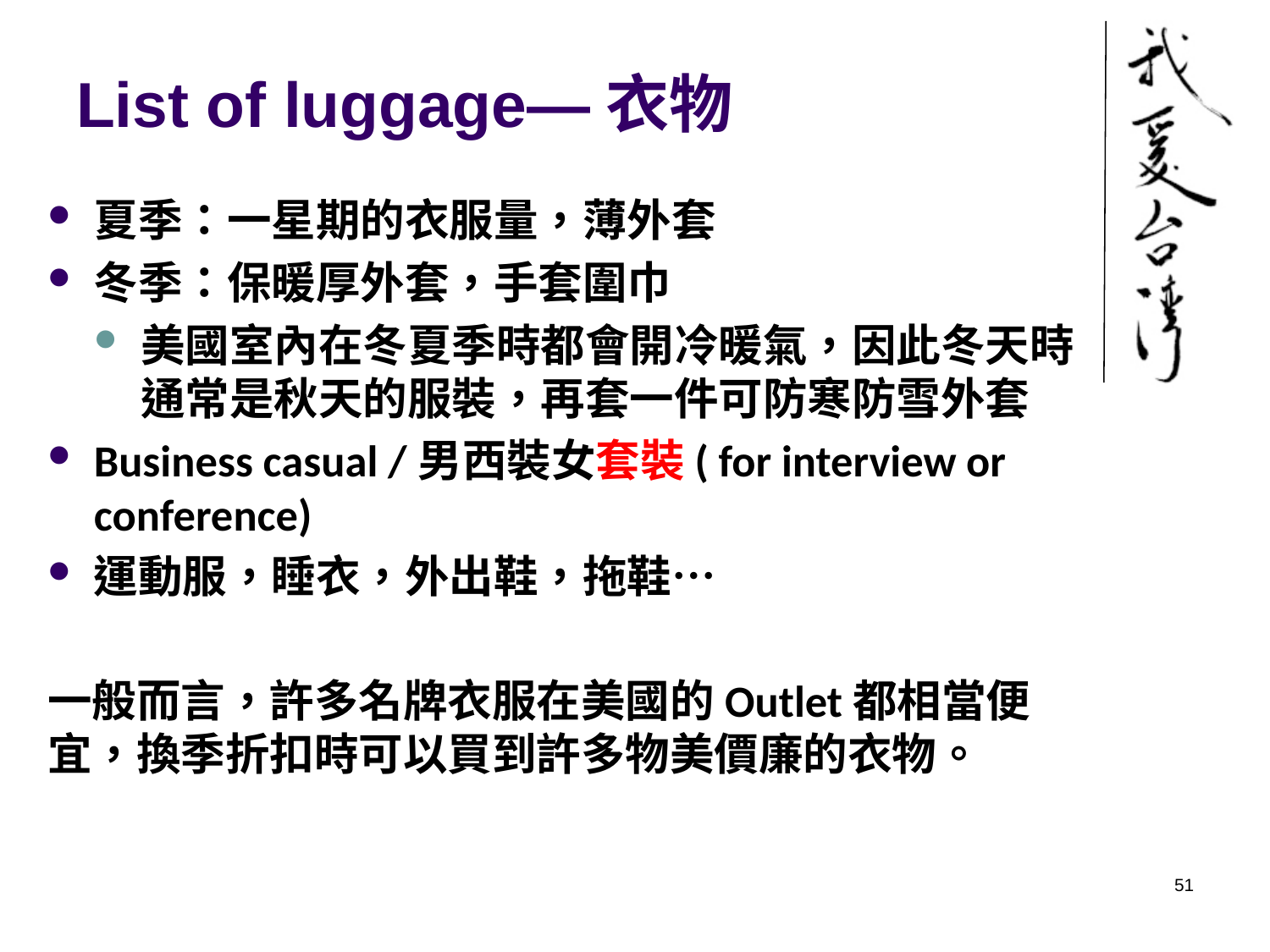

# List of luggage—衣物
夏季：一星期的衣服量，薄外套
冬季：保暖厚外套，手套圍巾
美國室內在冬夏季時都會開冷暖氣，因此冬天時通常是秋天的服裝，再套一件可防寒防雪外套
Business casual /男西裝女套裝( for interview or conference)
運動服，睡衣，外出鞋，拖鞋…

一般而言，許多名牌衣服在美國的Outlet都相當便宜，換季折扣時可以買到許多物美價廉的衣物。

51